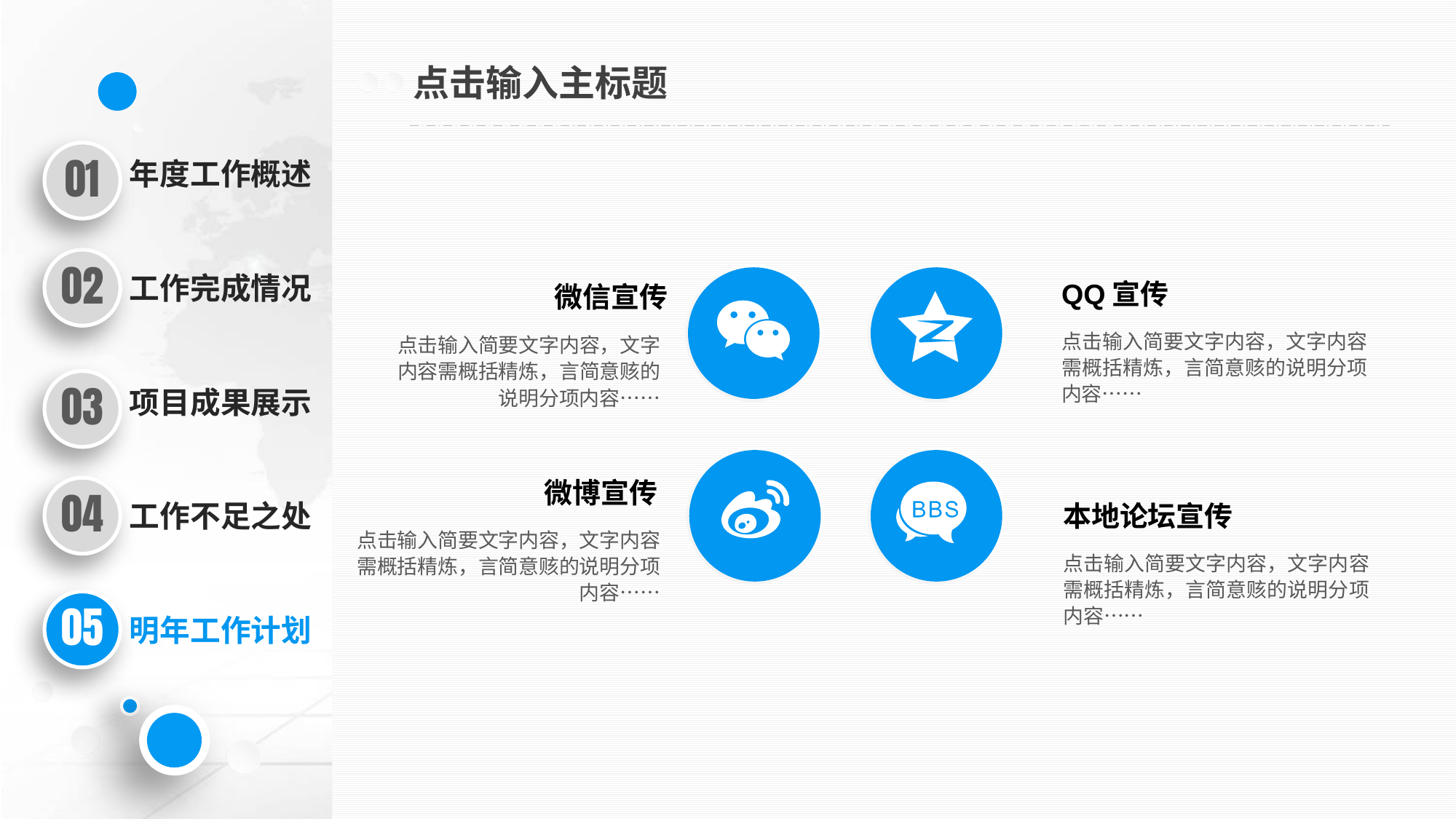

点击输入主标题

QQ宣传
微信宣传
点击输入简要文字内容，文字内容需概括精炼，言简意赅的说明分项内容……
点击输入简要文字内容，文字内容需概括精炼，言简意赅的说明分项内容……

微博宣传
本地论坛宣传
点击输入简要文字内容，文字内容需概括精炼，言简意赅的说明分项内容……
点击输入简要文字内容，文字内容需概括精炼，言简意赅的说明分项内容……